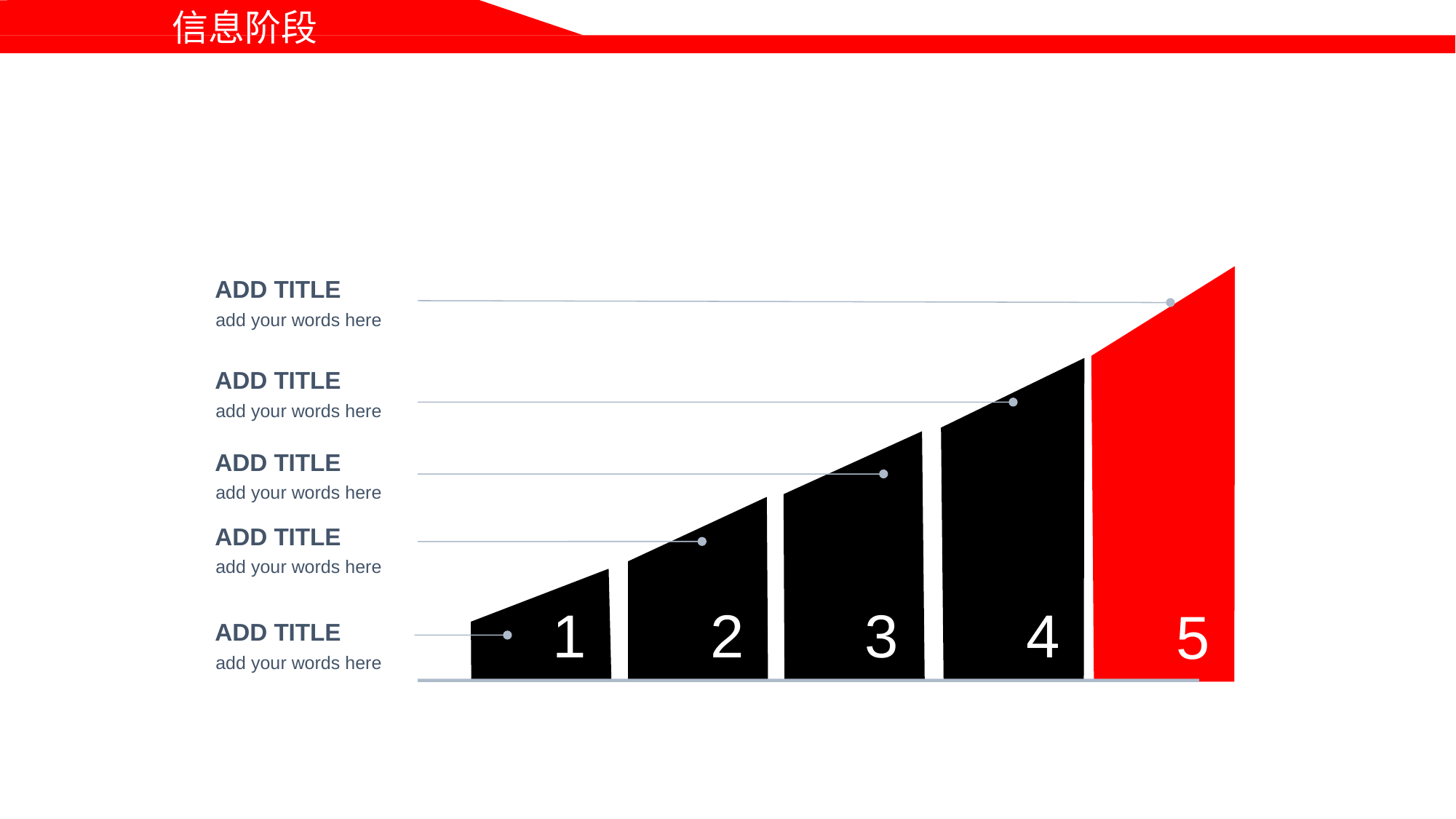

信息阶段

ADD TITLE

add your words here

ADD TITLE
add your words here

ADD TITLE

add your words here

ADD TITLE

add your words here

1
2
3
4
5
ADD TITLE

add your words here